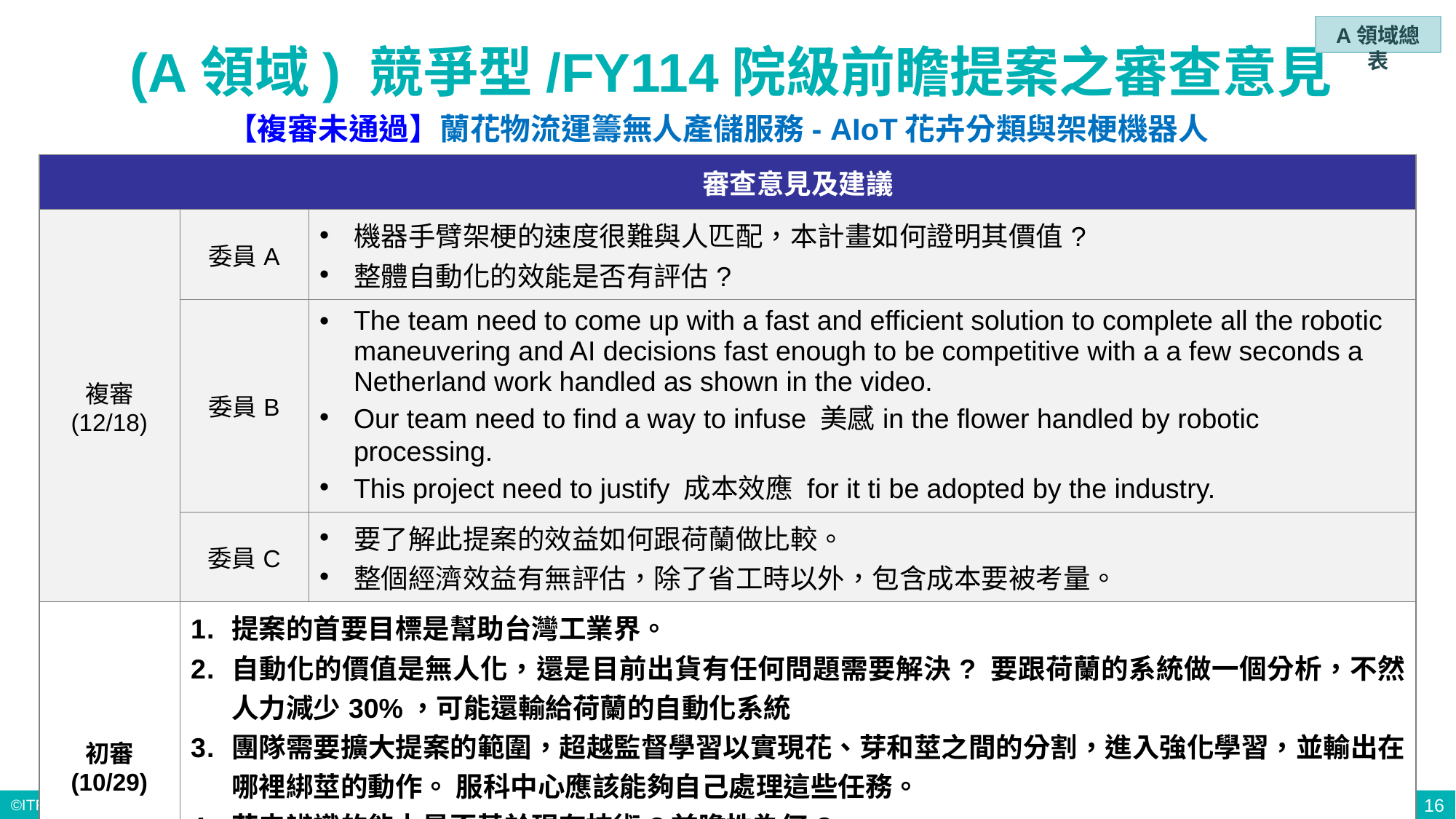

A領域總表
# (A領域) 競爭型/FY114院級前瞻提案之審查意見
【複審未通過】蘭花物流運籌無人產儲服務- AIoT花卉分類與架梗機器人​

|  | 審查意見及建議 | 審查意見及建議 |
| --- | --- | --- |
| 複審 (12/18) | 委員A | 機器手臂架梗的速度很難與人匹配，本計畫如何證明其價值? 整體自動化的效能是否有評估? |
|  | 委員B | The team need to come up with a fast and efficient solution to complete all the robotic maneuvering and AI decisions fast enough to be competitive with a a few seconds a Netherland work handled as shown in the video. Our team need to find a way to infuse 美感in the flower handled by robotic processing. This project need to justify 成本效應 for it ti be adopted by the industry. |
|  | 委員C | 要了解此提案的效益如何跟荷蘭做比較。 整個經濟效益有無評估，除了省工時以外，包含成本要被考量。 |
| 初審 (10/29) | 提案的首要目標是幫助台灣工業界。 自動化的價值是無人化，還是目前出貨有任何問題需要解決? 要跟荷蘭的系統做一個分析，不然人力減少30%，可能還輸給荷蘭的自動化系統 團隊需要擴大提案的範圍，超越監督學習以實現花、芽和莖之間的分割，進入強化學習，並輸出在哪裡綁莖的動作。 服科中心應該能夠自己處理這些任務。 花卉辨識的能力是否基於現有技術?前瞻性為何? 需要相容的機械手臂才能成功處理紮帶作業。機器人的插梗技術包括compliance control，本案未有著墨 | 初審 (10/29) |
16